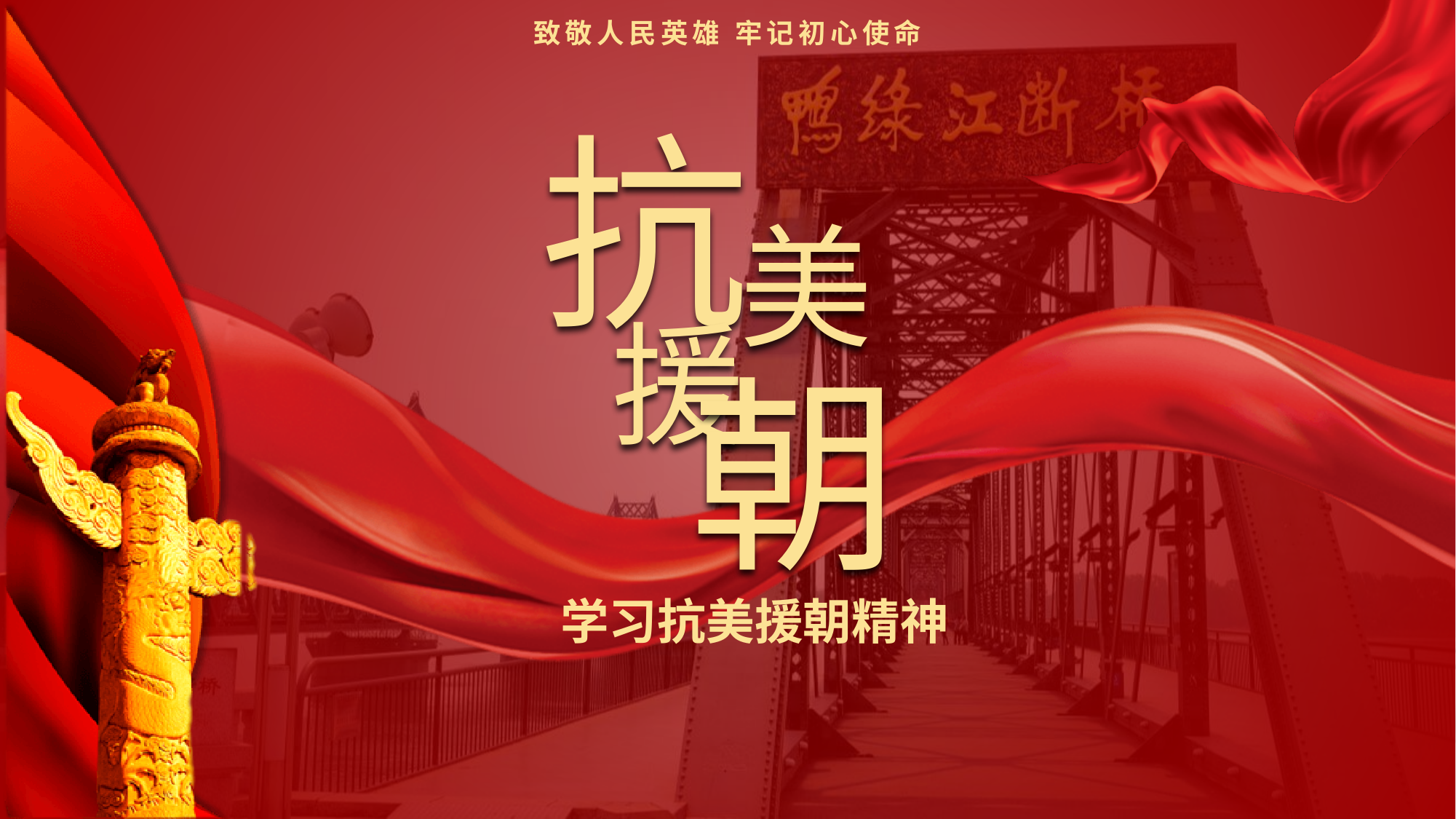

致敬人民英雄 牢记初心使命
抗
美
援
朝
学习抗美援朝精神